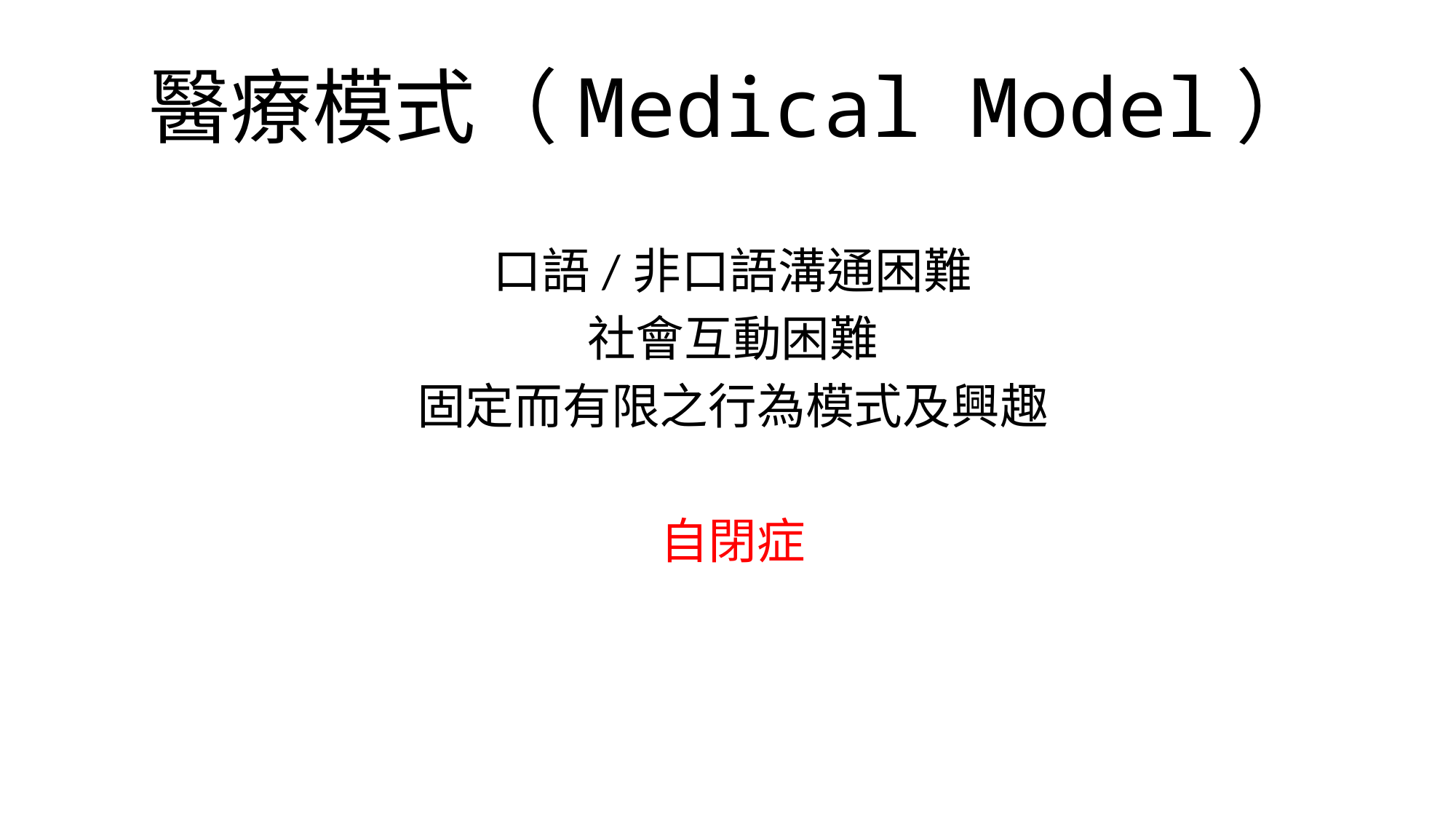

醫療模式（Medical Model）
口語/非口語溝通困難
社會互動困難
固定而有限之行為模式及興趣

自閉症